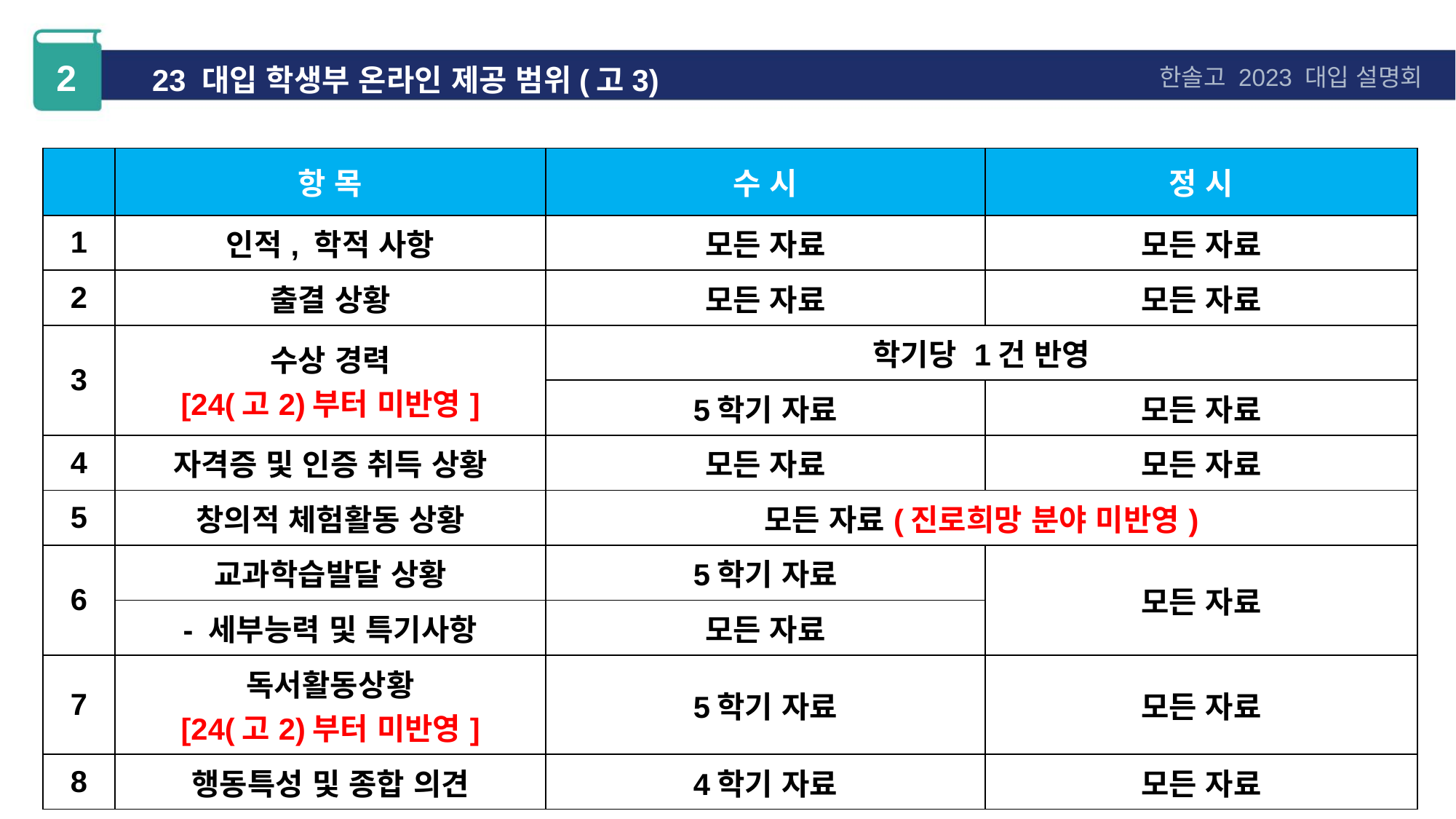

2
23 대입 학생부 온라인 제공 범위(고3)
한솔고 2023 대입 설명회
|  | 항 목 | 수 시 | 정 시 |
| --- | --- | --- | --- |
| 1 | 인적, 학적 사항 | 모든 자료 | 모든 자료 |
| 2 | 출결 상황 | 모든 자료 | 모든 자료 |
| 3 | 수상 경력 [24(고2)부터 미반영] | 학기당 1건 반영 |  |
|  |  | 5학기 자료 | 모든 자료 |
| 4 | 자격증 및 인증 취득 상황 | 모든 자료 | 모든 자료 |
| 5 | 창의적 체험활동 상황 | 모든 자료(진로희망 분야 미반영) |  |
| 6 | 교과학습발달 상황 | 5학기 자료 | 모든 자료 |
|  | - 세부능력 및 특기사항 | 모든 자료 |  |
| 7 | 독서활동상황 [24(고2)부터 미반영] | 5학기 자료 | 모든 자료 |
| 8 | 행동특성 및 종합 의견 | 4학기 자료 | 모든 자료 |